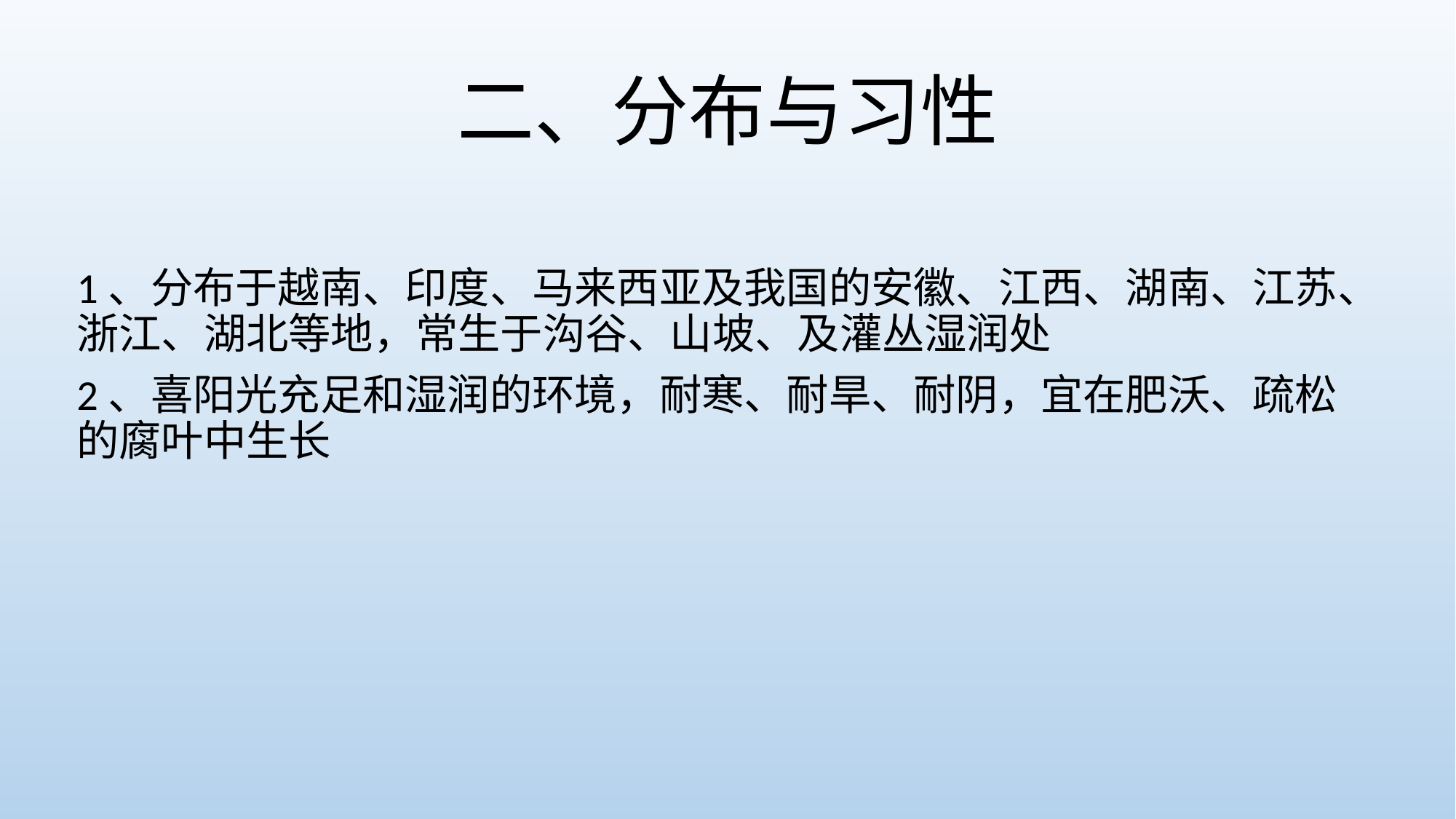

# 二、分布与习性

1、分布于越南、印度、马来西亚及我国的安徽、江西、湖南、江苏、浙江、湖北等地，常生于沟谷、山坡、及灌丛湿润处
2、喜阳光充足和湿润的环境，耐寒、耐旱、耐阴，宜在肥沃、疏松的腐叶中生长